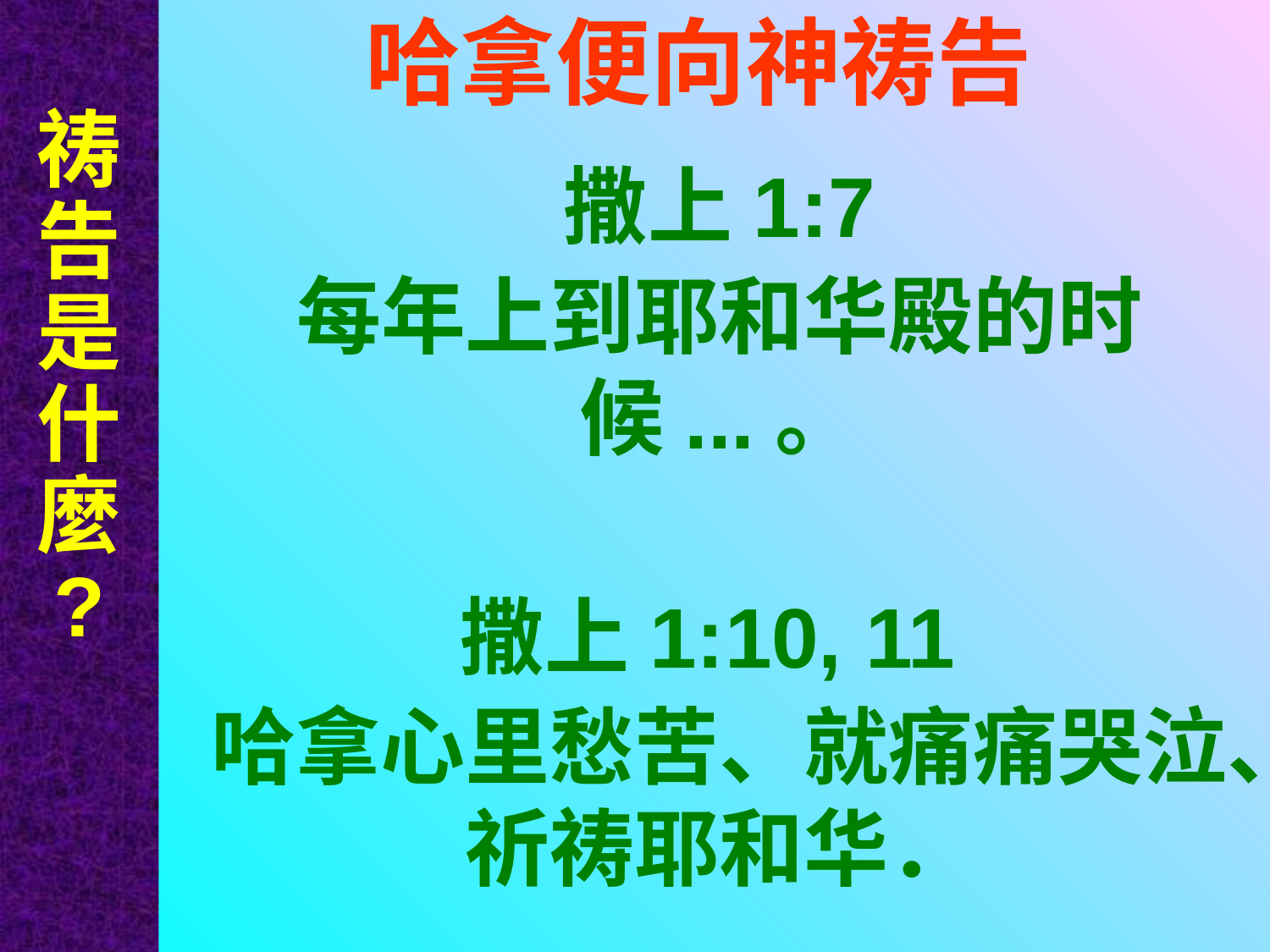

祷告是什麼
?

# 哈拿便向神祷告
撒上1:7
每年上到耶和华殿的时候...。

撒上1:10, 11
哈拿心里愁苦、就痛痛哭泣、祈祷耶和华．